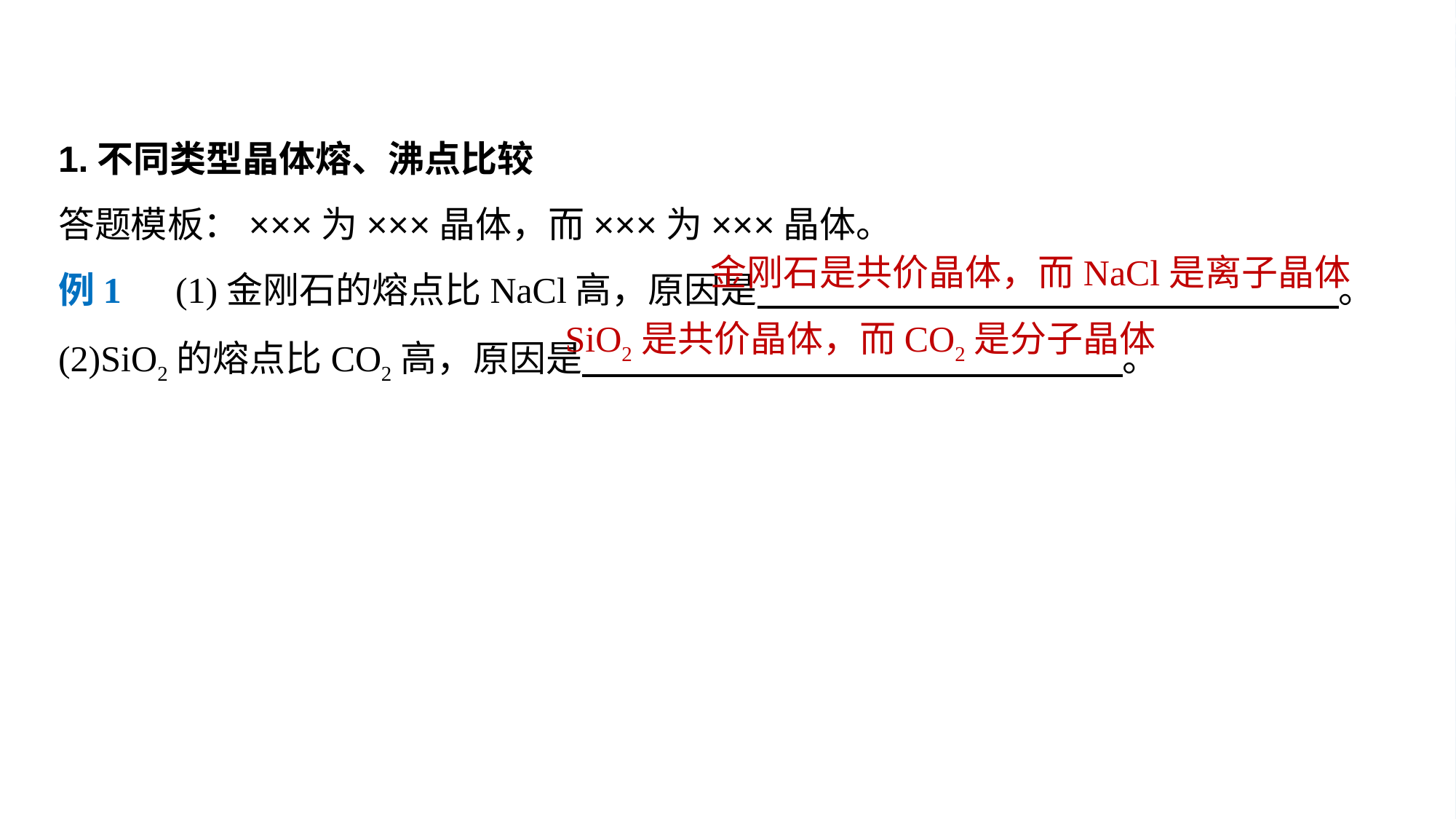

1.不同类型晶体熔、沸点比较
答题模板：×××为×××晶体，而×××为×××晶体。
例1　(1)金刚石的熔点比NaCl高，原因是                                                                       。
(2)SiO2的熔点比CO2高，原因是                                                                  。
金刚石是共价晶体，而NaCl是离子晶体
SiO2是共价晶体，而CO2是分子晶体